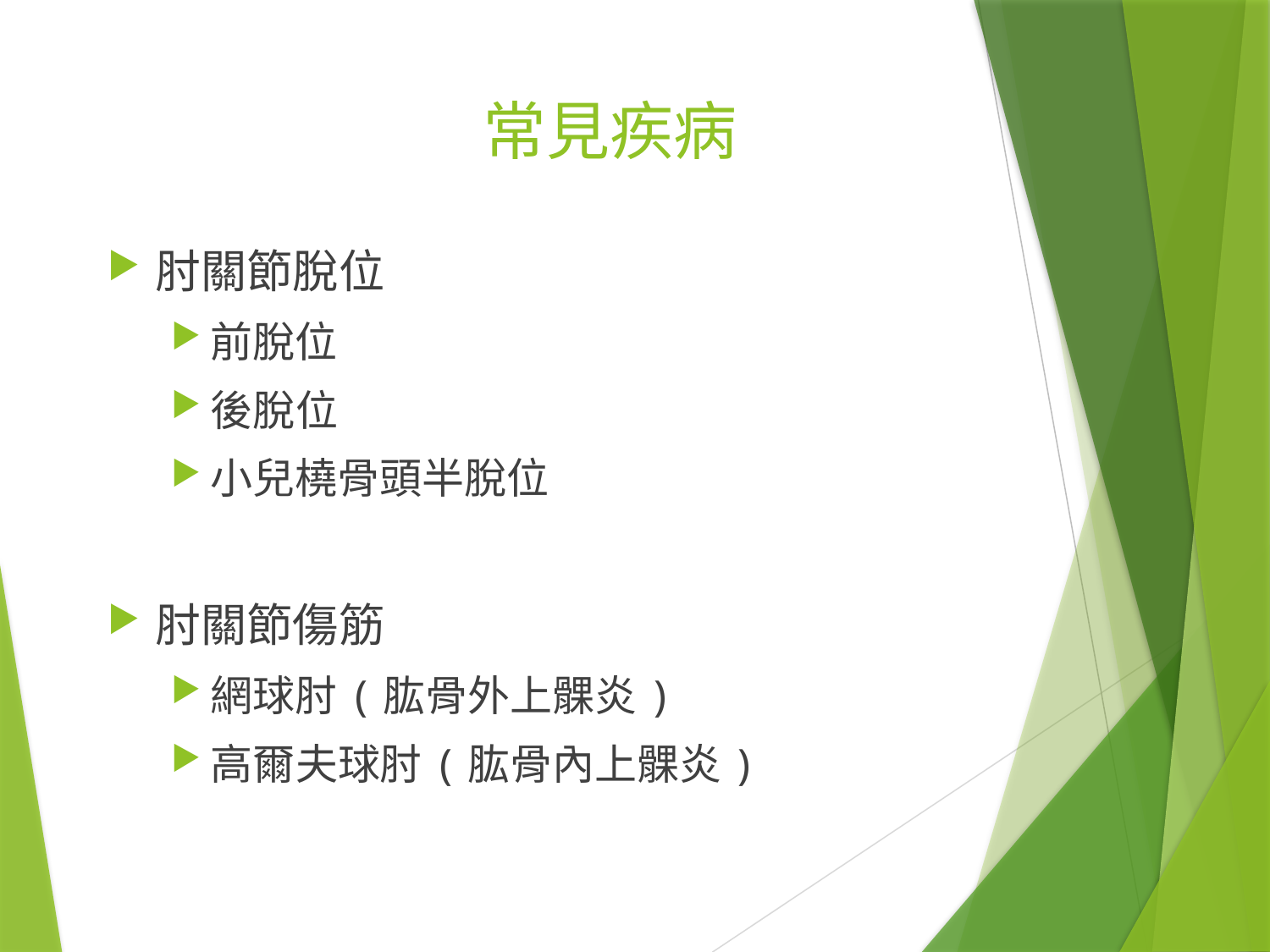

# 常見疾病
肘關節脫位
前脫位
後脫位
小兒橈骨頭半脫位

肘關節傷筋
網球肘(肱骨外上髁炎)
高爾夫球肘(肱骨內上髁炎)